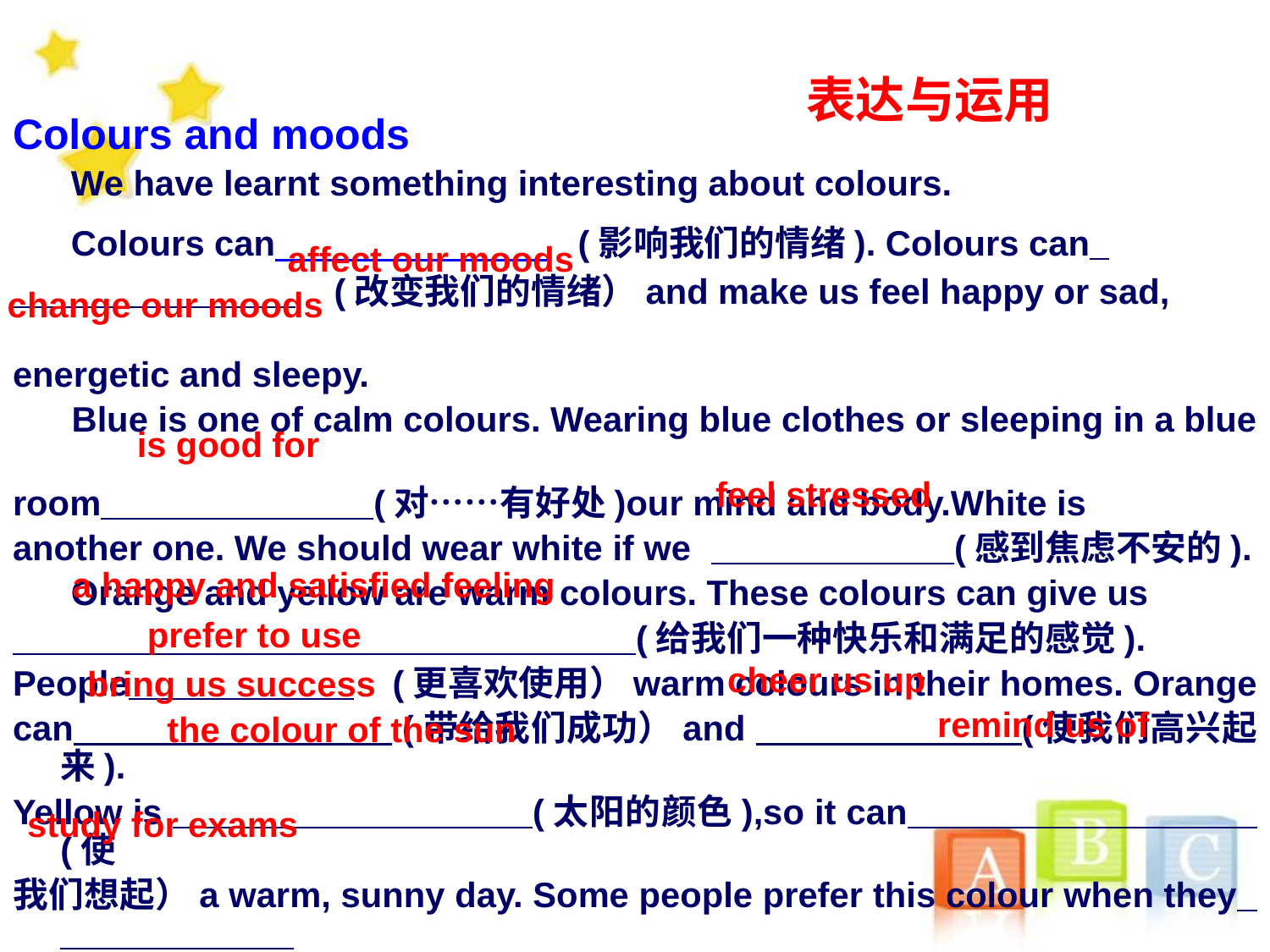

表达与运用
Colours and moods
      We have learnt something interesting about colours.
      Colours can                      (影响我们的情绪). Colours can
                                 (改变我们的情绪）and make us feel happy or sad,
energetic and sleepy.
      Blue is one of calm colours. Wearing blue clothes or sleeping in a blue
room                            (对……有好处)our mind and body.White is
another one. We should wear white if we                           (感到焦虑不安的).
      Orange and yellow are warm colours. These colours can give us
                                                                (给我们一种快乐和满足的感觉).
People                           (更喜欢使用）warm colours in their homes. Orange
can                                (带给我们成功）and                           (使我们高兴起来).
Yellow is                                    (太阳的颜色),so it can                                   (使
我们想起）a warm, sunny day. Some people prefer this colour when they
                               (为考试而学习).

affect our moods
change our moods
 is good for
        feel stressed
a happy and satisfied feeling
 prefer to use
 cheer us up
 bring us success
 remind us of
 the colour of the sun
 study for exams